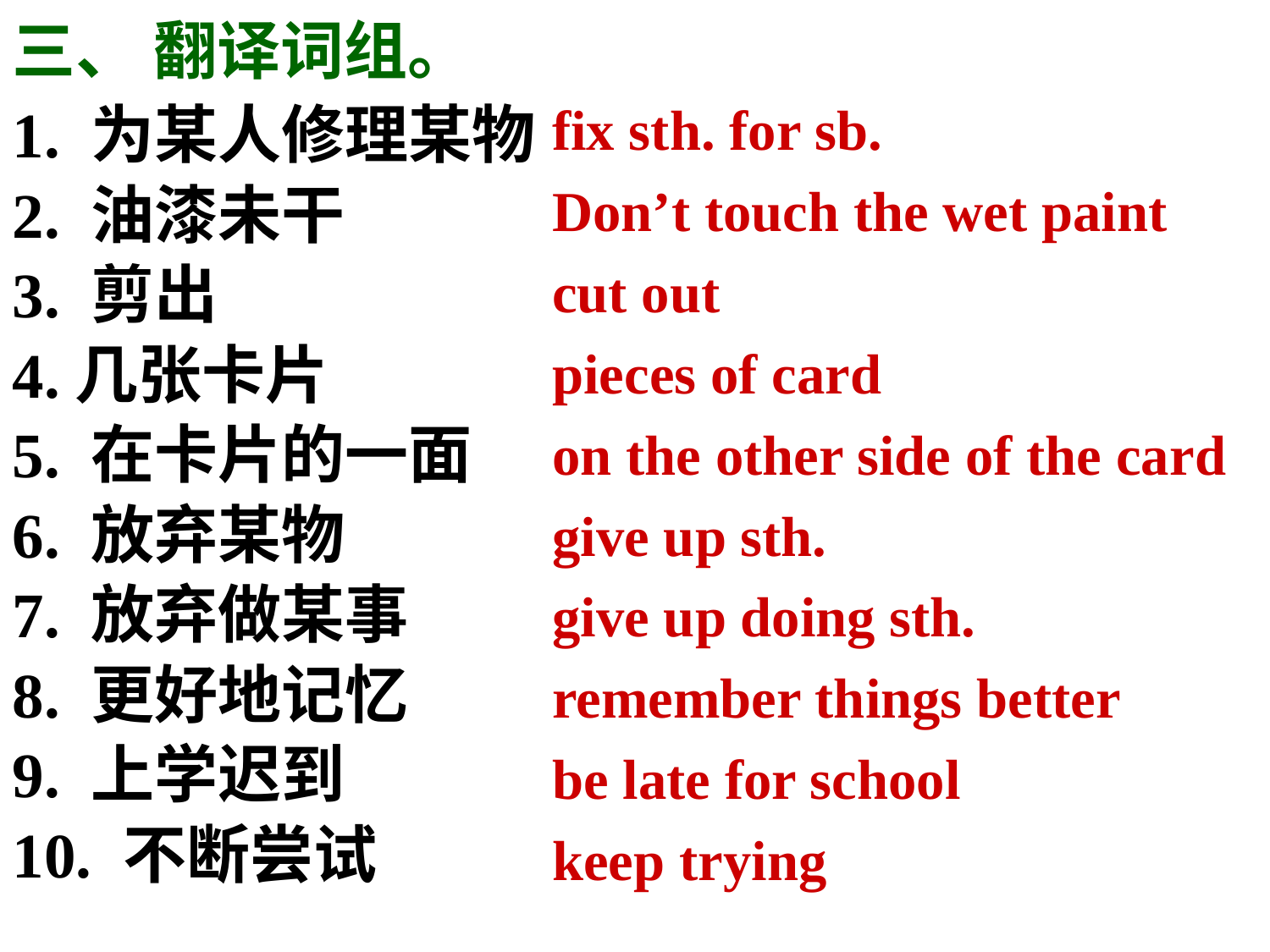

三、 翻译词组。
fix sth. for sb.
Don’t touch the wet paint
cut out
pieces of card
on the other side of the card
give up sth.
give up doing sth.
remember things better
be late for school
keep trying
1. 为某人修理某物
2. 油漆未干
3. 剪出
4.几张卡片
5. 在卡片的一面
6. 放弃某物
7. 放弃做某事
8. 更好地记忆
9. 上学迟到
10. 不断尝试